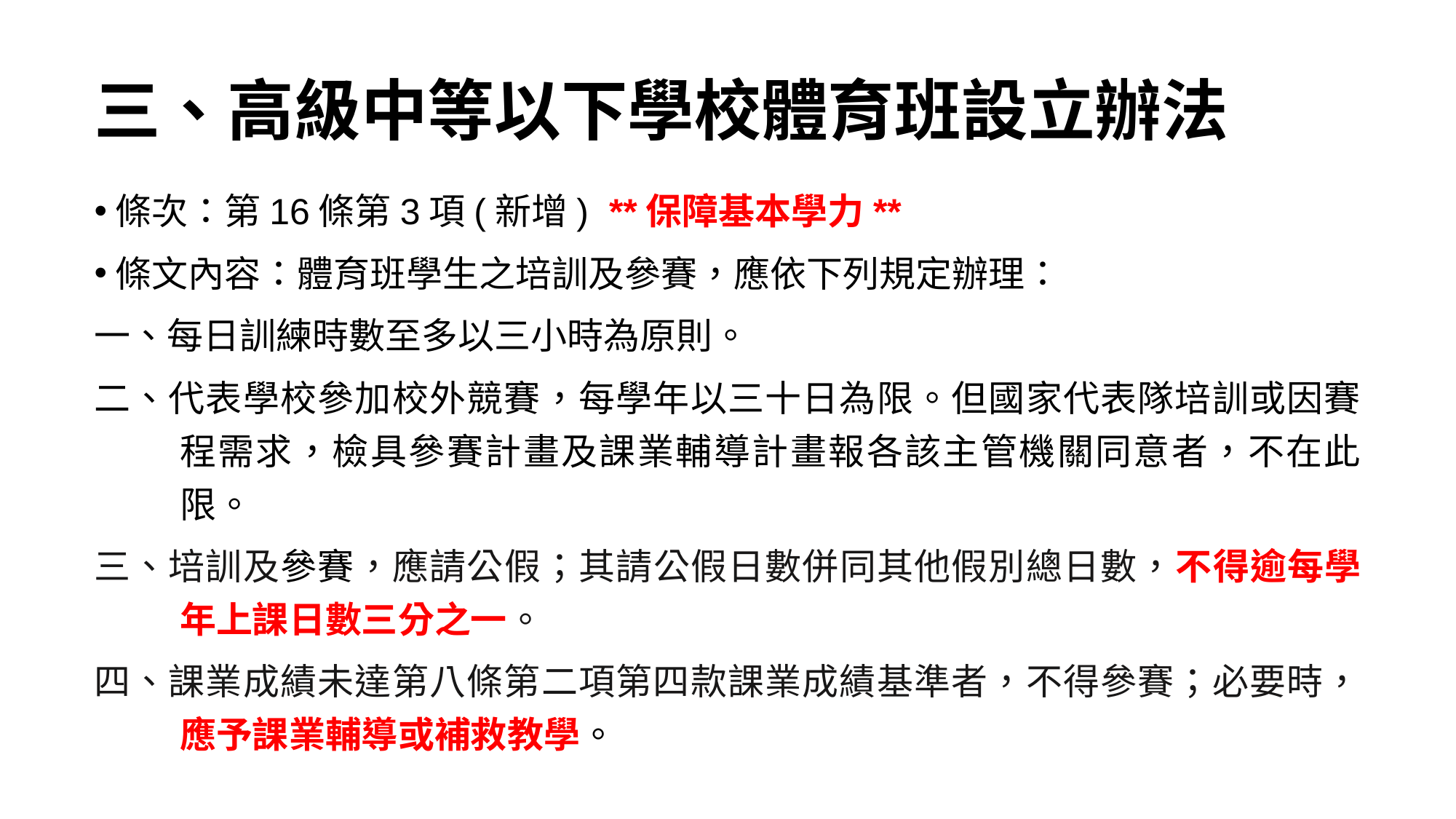

# 三、高級中等以下學校體育班設立辦法
條次：第16條第3項(新增)  **保障基本學力**
條文內容：體育班學生之培訓及參賽，應依下列規定辦理：
一、每日訓練時數至多以三小時為原則。
二、代表學校參加校外競賽，每學年以三十日為限。但國家代表隊培訓或因賽程需求，檢具參賽計畫及課業輔導計畫報各該主管機關同意者，不在此限。
三、培訓及參賽，應請公假；其請公假日數併同其他假別總日數，不得逾每學年上課日數三分之一。
四、課業成績未達第八條第二項第四款課業成績基準者，不得參賽；必要時，應予課業輔導或補救教學。